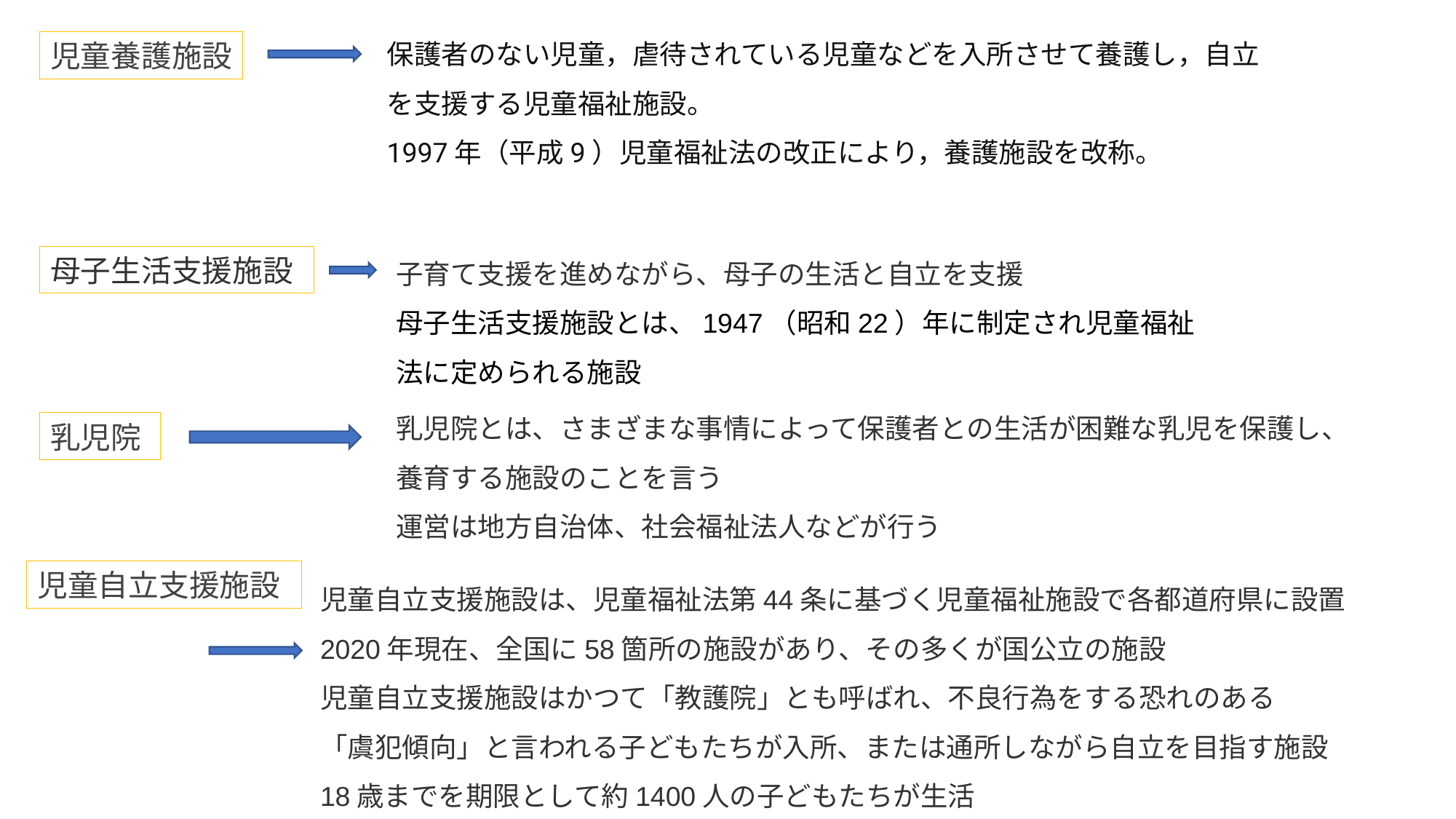

保護者のない児童，虐待されている児童などを入所させて養護し，自立を支援する児童福祉施設。
1997年（平成9）児童福祉法の改正により，養護施設を改称。

児童養護施設

子育て支援を進めながら、母子の生活と自立を支援
母子生活支援施設とは、1947（昭和22）年に制定され児童福祉法に定められる施設
母子生活支援施設

乳児院とは、さまざまな事情によって保護者との生活が困難な乳児を保護し、養育する施設のことを言う
運営は地方自治体、社会福祉法人などが行う

乳児院

児童自立支援施設
児童自立支援施設は、児童福祉法第44条に基づく児童福祉施設で各都道府県に設置
2020年現在、全国に58箇所の施設があり、その多くが国公立の施設
児童自立支援施設はかつて「教護院」とも呼ばれ、不良行為をする恐れのある
「虞犯傾向」と言われる子どもたちが入所、または通所しながら自立を目指す施設
18歳までを期限として約1400人の子どもたちが生活